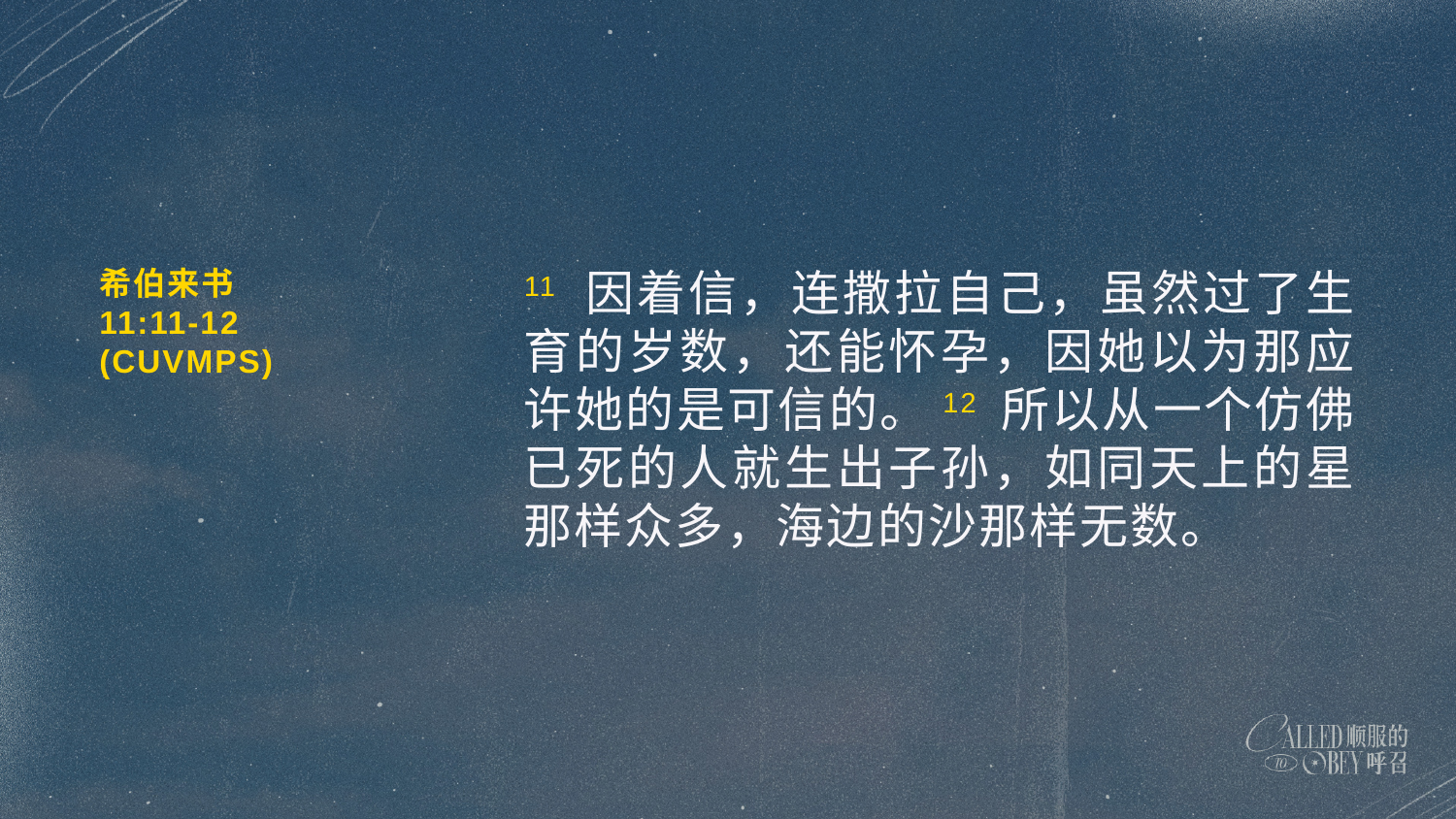

11 因着信，连撒拉自己，虽然过了生育的岁数，还能怀孕，因她以为那应许她的是可信的。12 所以从一个仿佛已死的人就生出子孙，如同天上的星那样众多，海边的沙那样无数。
希伯来书
11:11-12
(CUVMPS)